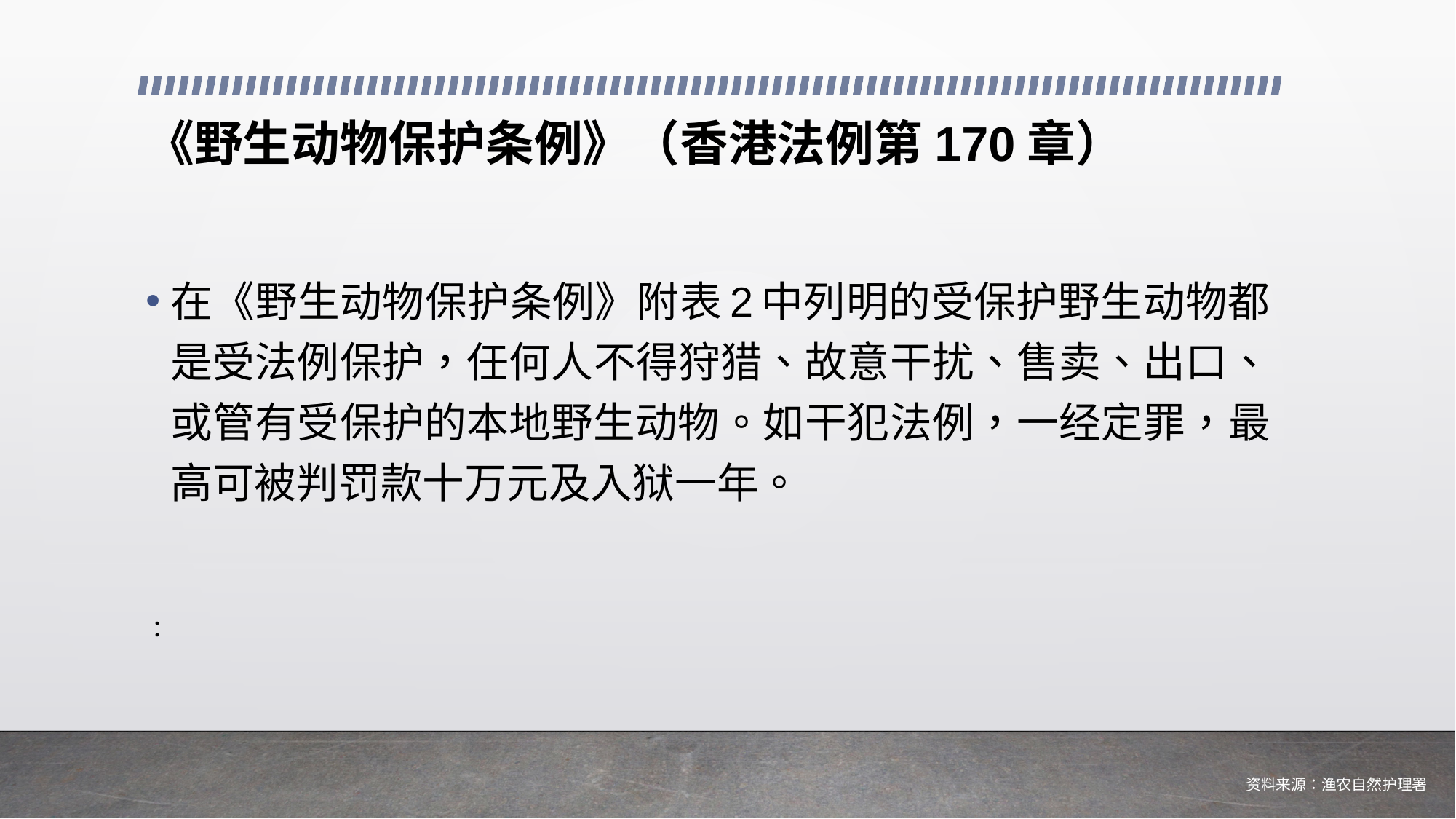

# 《野生动物保护条例》（香港法例第170章）
在《野生动物保护条例》附表2中列明的受保护野生动物都是受法例保护，任何人不得狩猎、故意干扰、售卖、出口、或管有受保护的本地野生动物。如干犯法例，一经定罪，最高可被判罚款十万元及入狱一年。

：
资料来源：渔农自然护理署